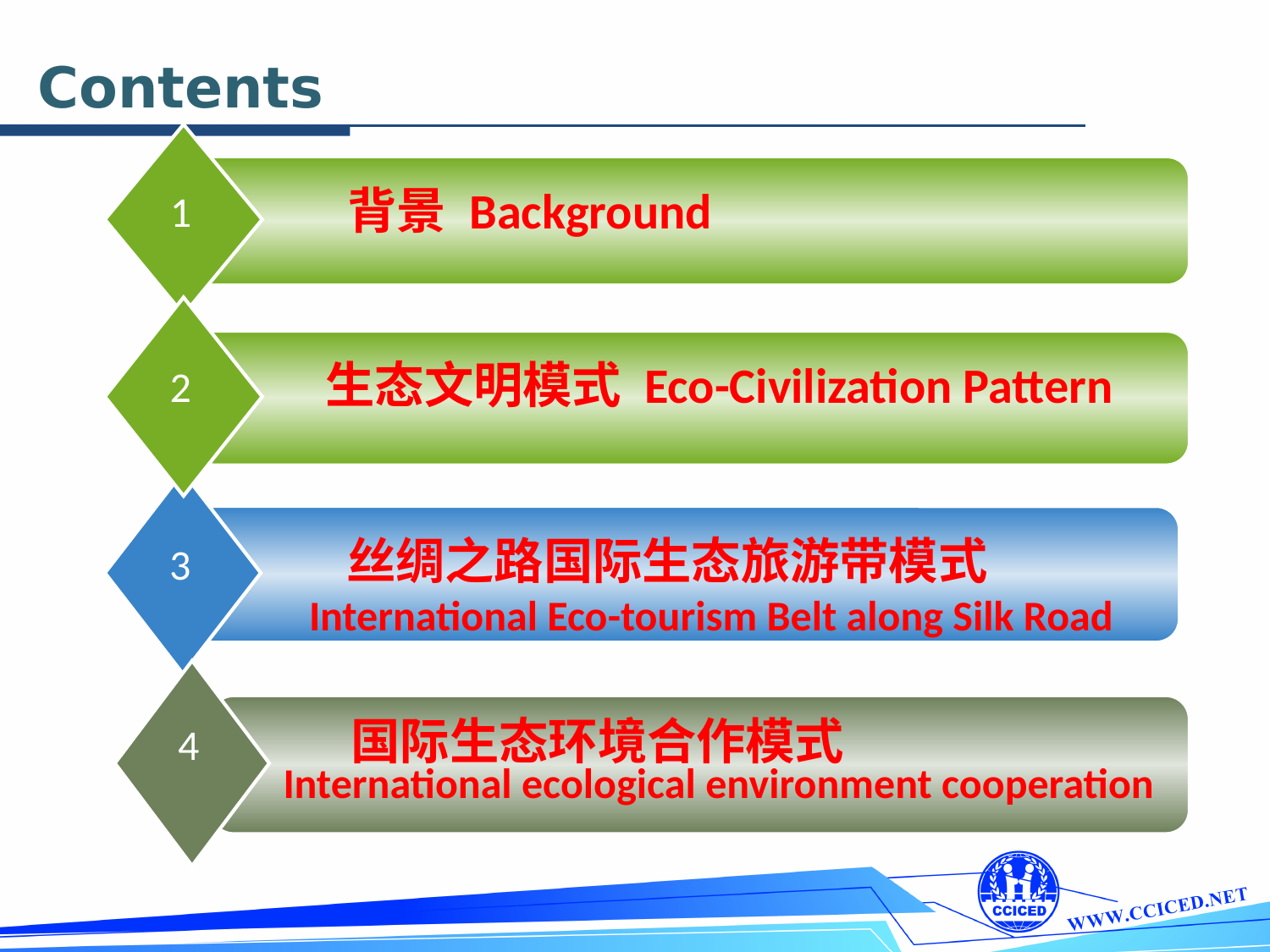

Contents

       背景 Background

1

生态文明模式 Eco-Civilization Pattern
2

       丝绸之路国际生态旅游带模式
International Eco-tourism Belt along Silk Road

3

4

     国际生态环境合作模式International ecological environment cooperation